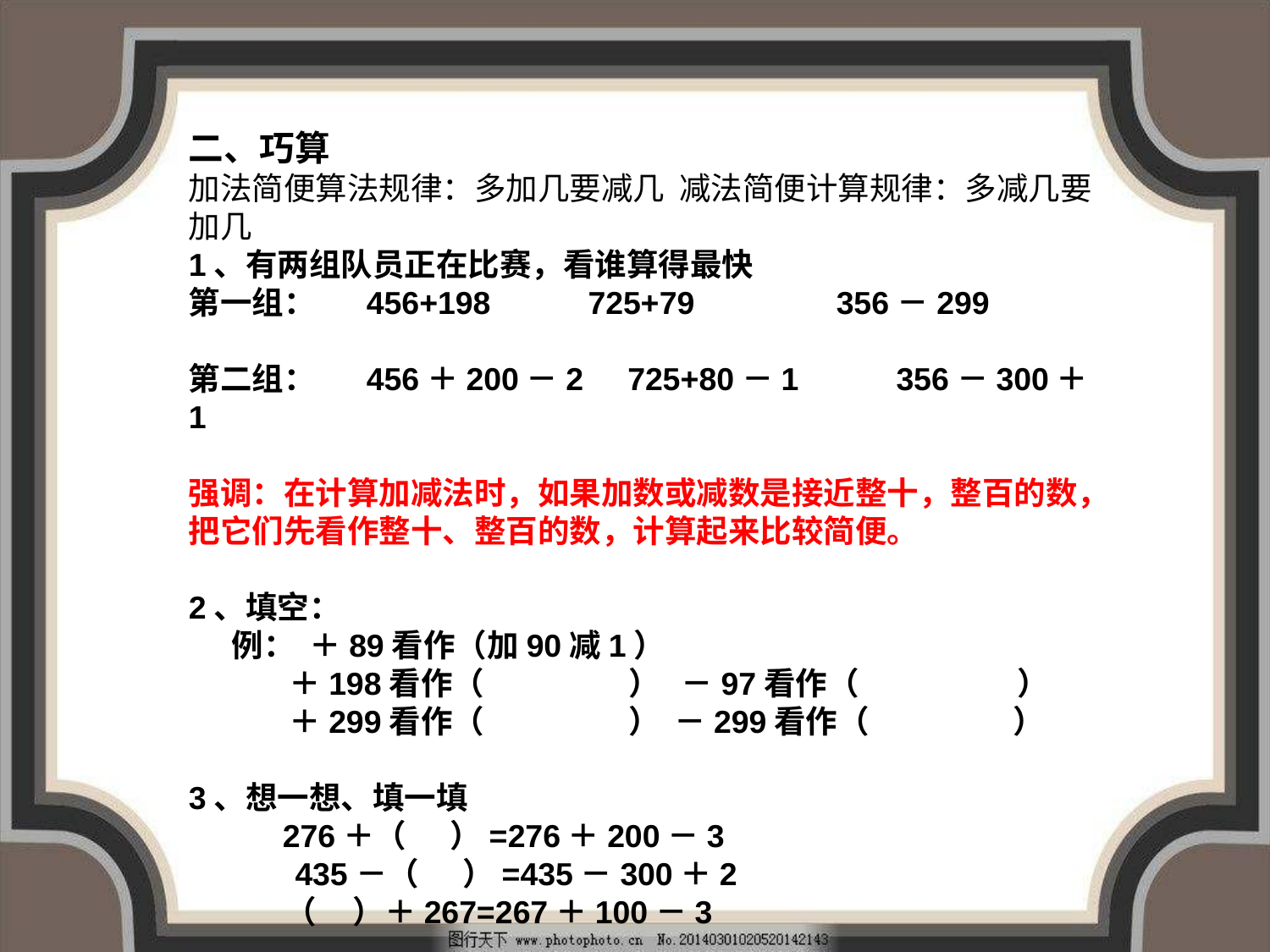

二、巧算
加法简便算法规律：多加几要减几  减法简便计算规律：多减几要加几   
1、有两组队员正在比赛，看谁算得最快
第一组：      456+198           725+79                356－299
第二组：      456＋200－2     725+80－1           356－300＋1
强调：在计算加减法时，如果加数或减数是接近整十，整百的数，把它们先看作整十、整百的数，计算起来比较简便。
2、填空：
      例：  ＋89看作（加90减1）
              ＋198看作（                    ）   －97看作（                      ）
              ＋299看作（                    ）  －299看作（                    ）
3、想一想、填一填
            276＋（      ）=276＋200－3  
            435－（      ）=435－300＋2
          （     ）＋267=267＋100－3